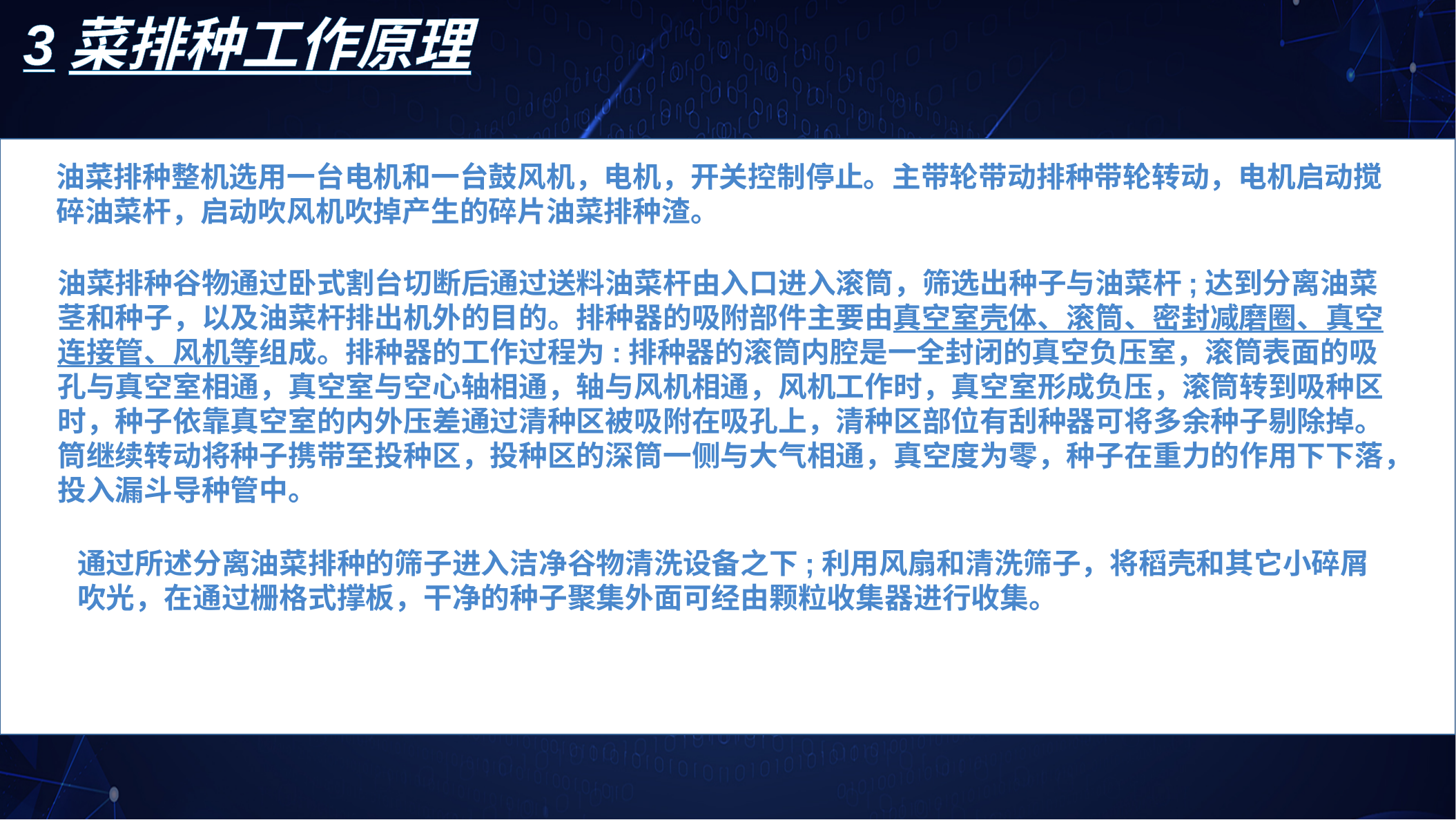

# 3菜排种工作原理
油菜排种整机选用一台电机和一台鼓风机，电机，开关控制停止。主带轮带动排种带轮转动，电机启动搅碎油菜杆，启动吹风机吹掉产生的碎片油菜排种渣。
油菜排种谷物通过卧式割台切断后通过送料油菜杆由入口进入滚筒，筛选出种子与油菜杆;达到分离油菜茎和种子，以及油菜杆排出机外的目的。排种器的吸附部件主要由真空室壳体、滚筒、密封减磨圈、真空连接管、风机等组成。排种器的工作过程为:排种器的滚筒内腔是一全封闭的真空负压室，滚筒表面的吸孔与真空室相通，真空室与空心轴相通，轴与风机相通，风机工作时，真空室形成负压，滚筒转到吸种区时，种子依靠真空室的内外压差通过清种区被吸附在吸孔上，清种区部位有刮种器可将多余种子剔除掉。筒继续转动将种子携带至投种区，投种区的深筒一侧与大气相通，真空度为零，种子在重力的作用下下落，投入漏斗导种管中。
通过所述分离油菜排种的筛子进入洁净谷物清洗设备之下;利用风扇和清洗筛子，将稻壳和其它小碎屑吹光，在通过栅格式撑板，干净的种子聚集外面可经由颗粒收集器进行收集。